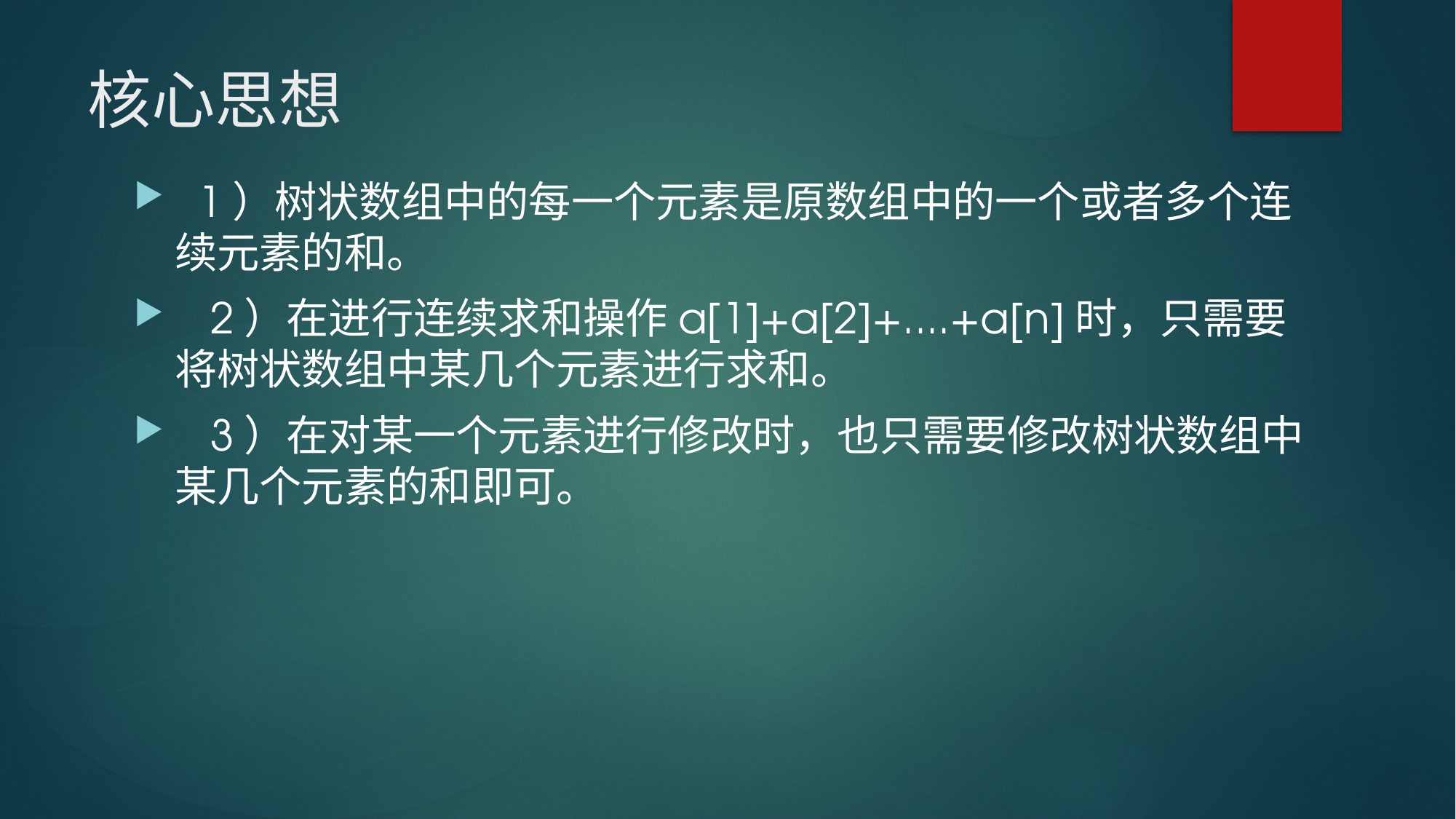

# 核心思想
  1）树状数组中的每一个元素是原数组中的一个或者多个连续元素的和。
   2）在进行连续求和操作a[1]+a[2]+....+a[n]时，只需要将树状数组中某几个元素进行求和。
   3）在对某一个元素进行修改时，也只需要修改树状数组中某几个元素的和即可。